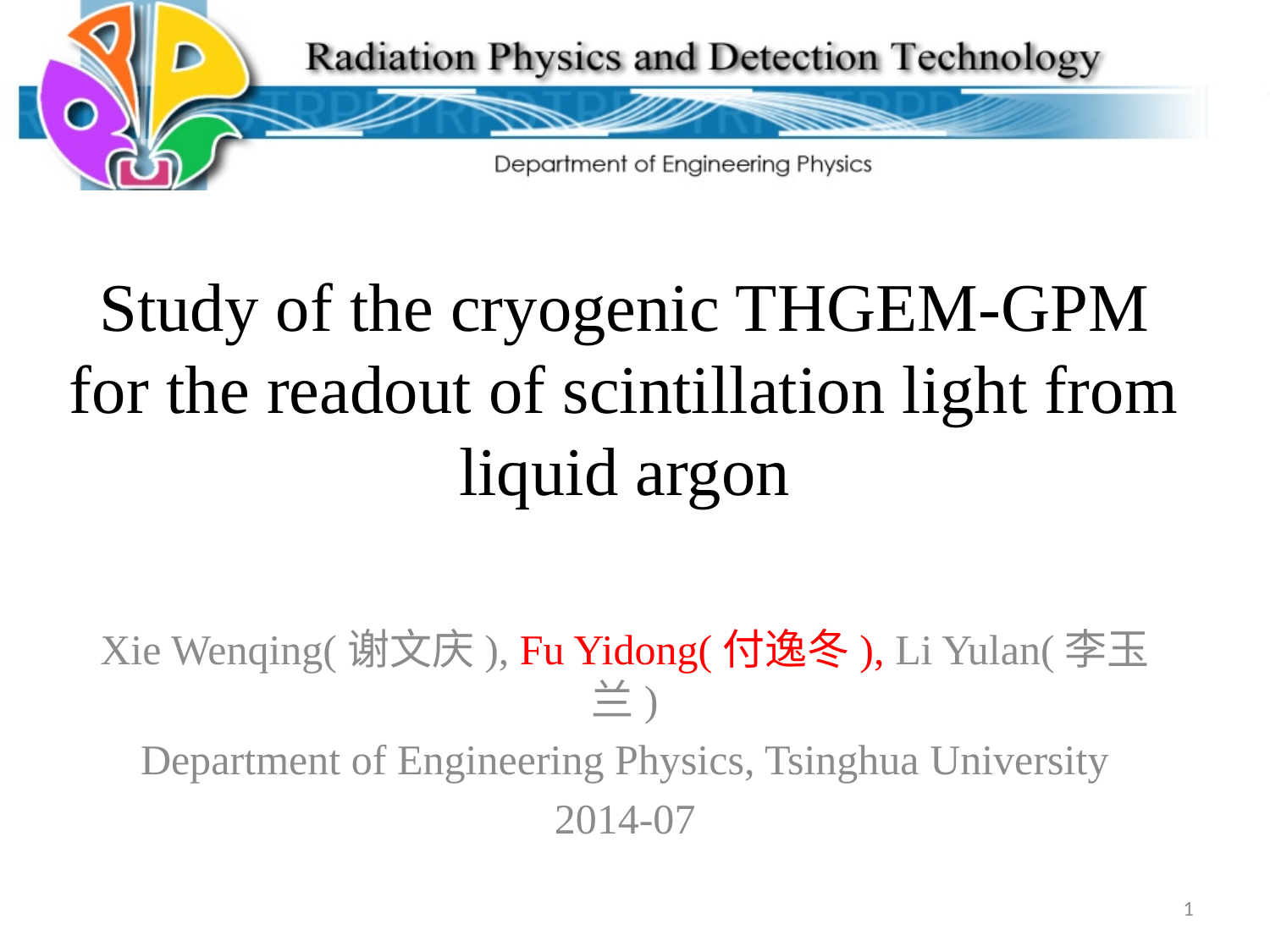

# Study of the cryogenic THGEM-GPM for the readout of scintillation light from liquid argon
Xie Wenqing(谢文庆), Fu Yidong(付逸冬), Li Yulan(李玉兰)
Department of Engineering Physics, Tsinghua University
2014-07
1